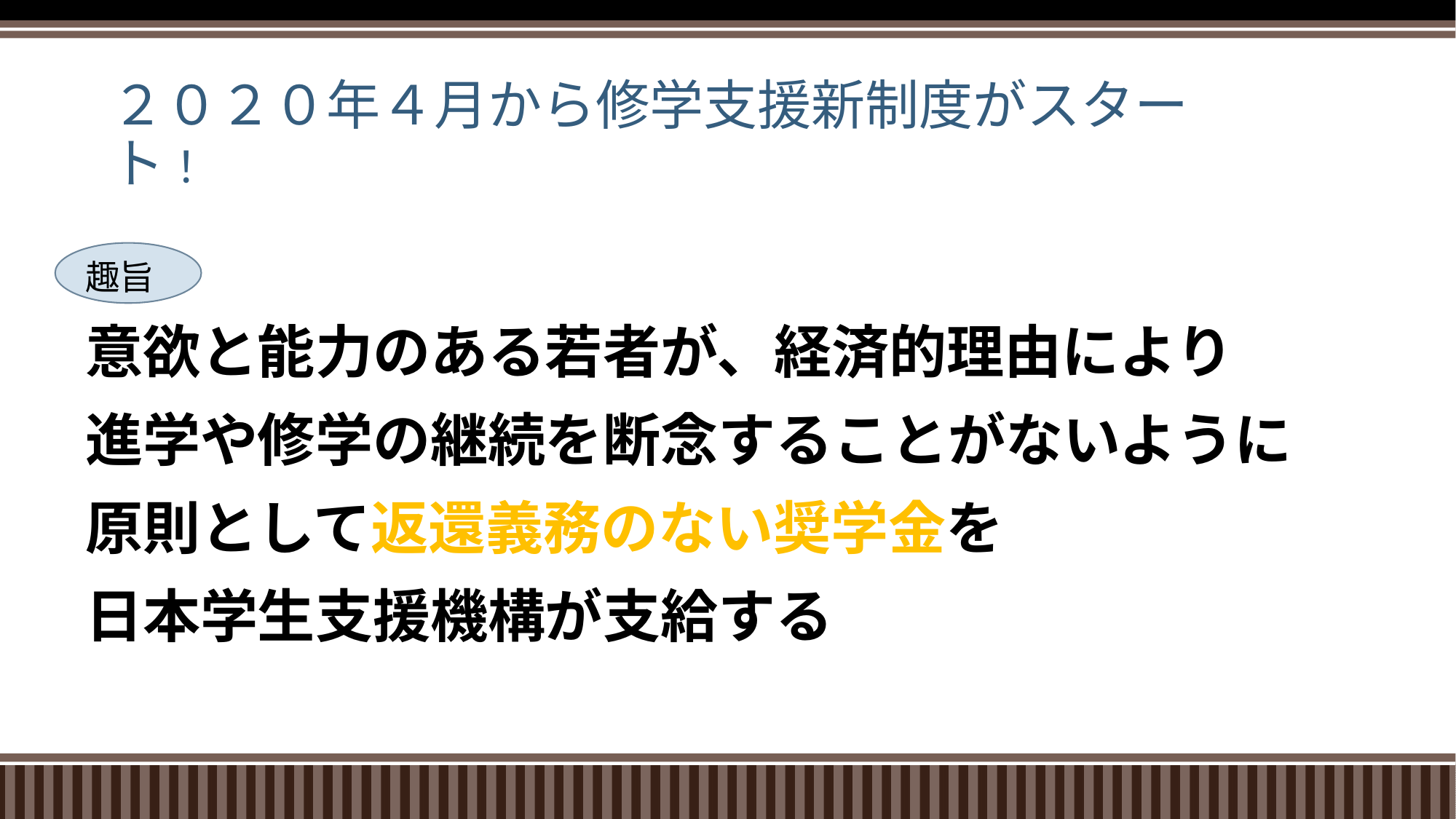

# ２０２０年４月から修学支援新制度がスタート！

趣旨
意欲と能力のある若者が、経済的理由により
進学や修学の継続を断念することがないように
原則として返還義務のない奨学金を
日本学生支援機構が支給する